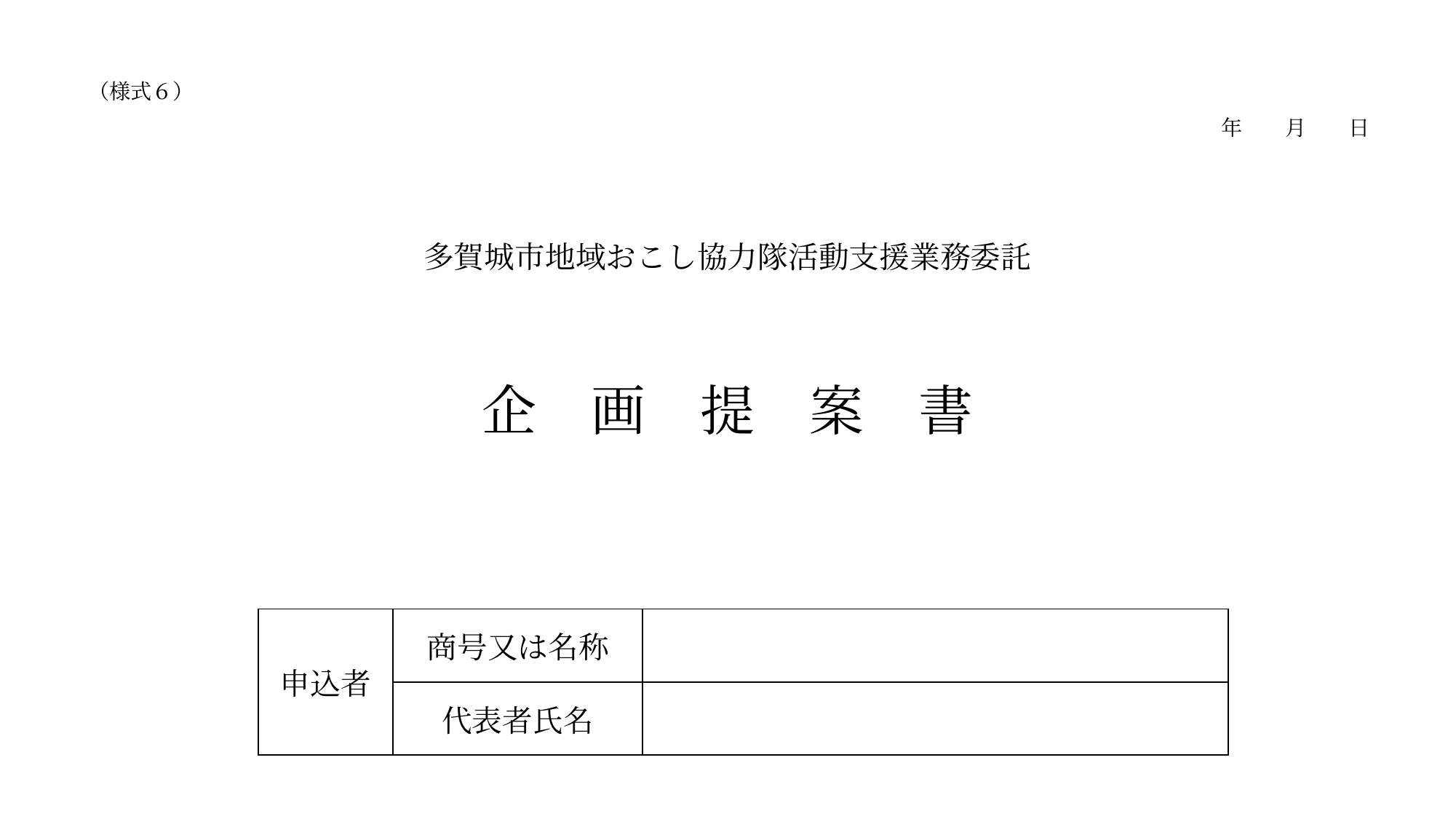

（様式６）
　　年　　月　　日
多賀城市地域おこし協力隊活動支援業務委託
企　画　提　案　書
| 申込者 | 商号又は名称 |  |
| --- | --- | --- |
|  | 代表者氏名 |  |